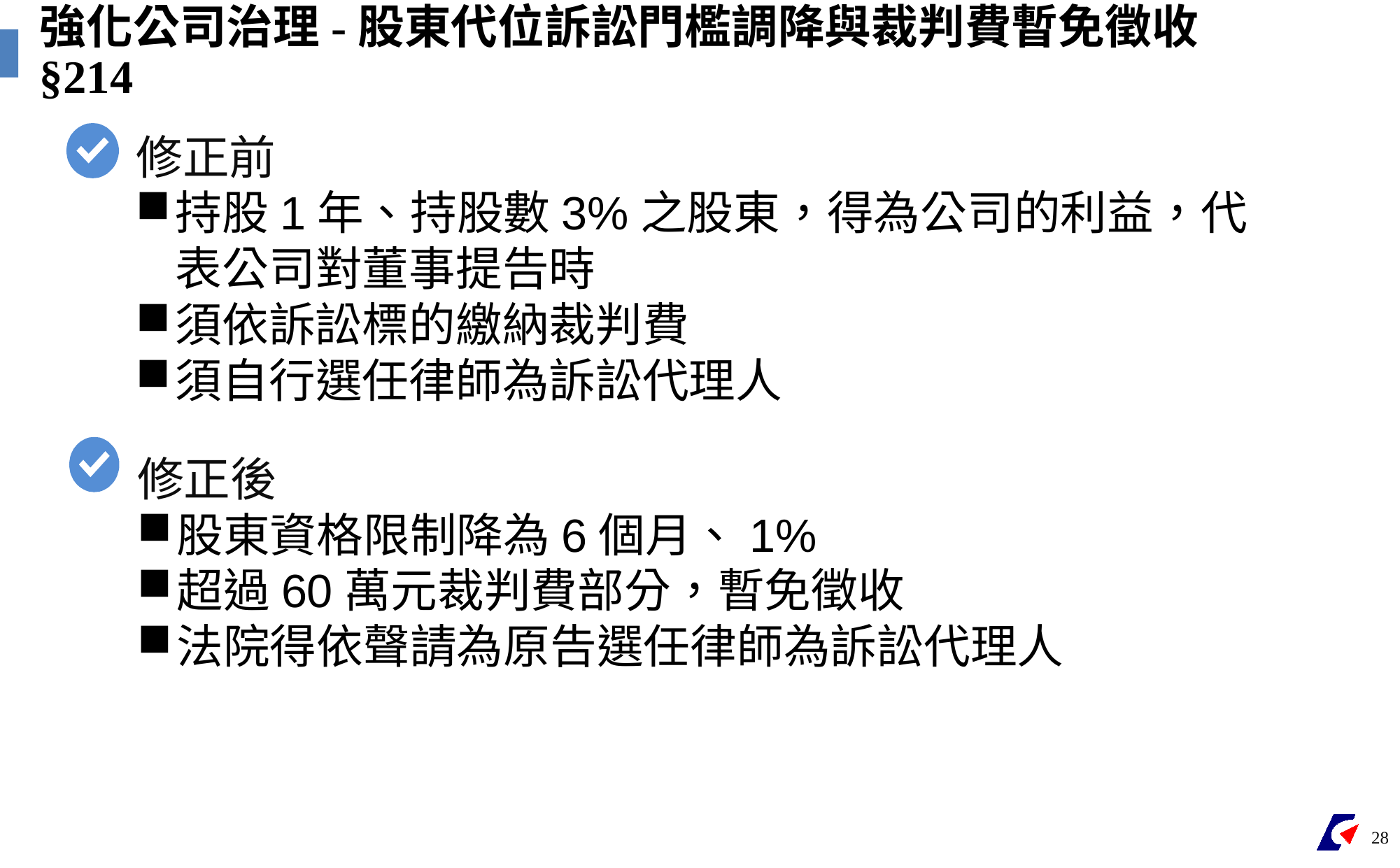

強化公司治理-股東代位訴訟門檻調降與裁判費暫免徵收§214
修正前
持股1年、持股數3%之股東，得為公司的利益，代表公司對董事提告時
須依訴訟標的繳納裁判費
須自行選任律師為訴訟代理人

修正後
股東資格限制降為6個月、1%
超過60萬元裁判費部分，暫免徵收
法院得依聲請為原告選任律師為訴訟代理人

28